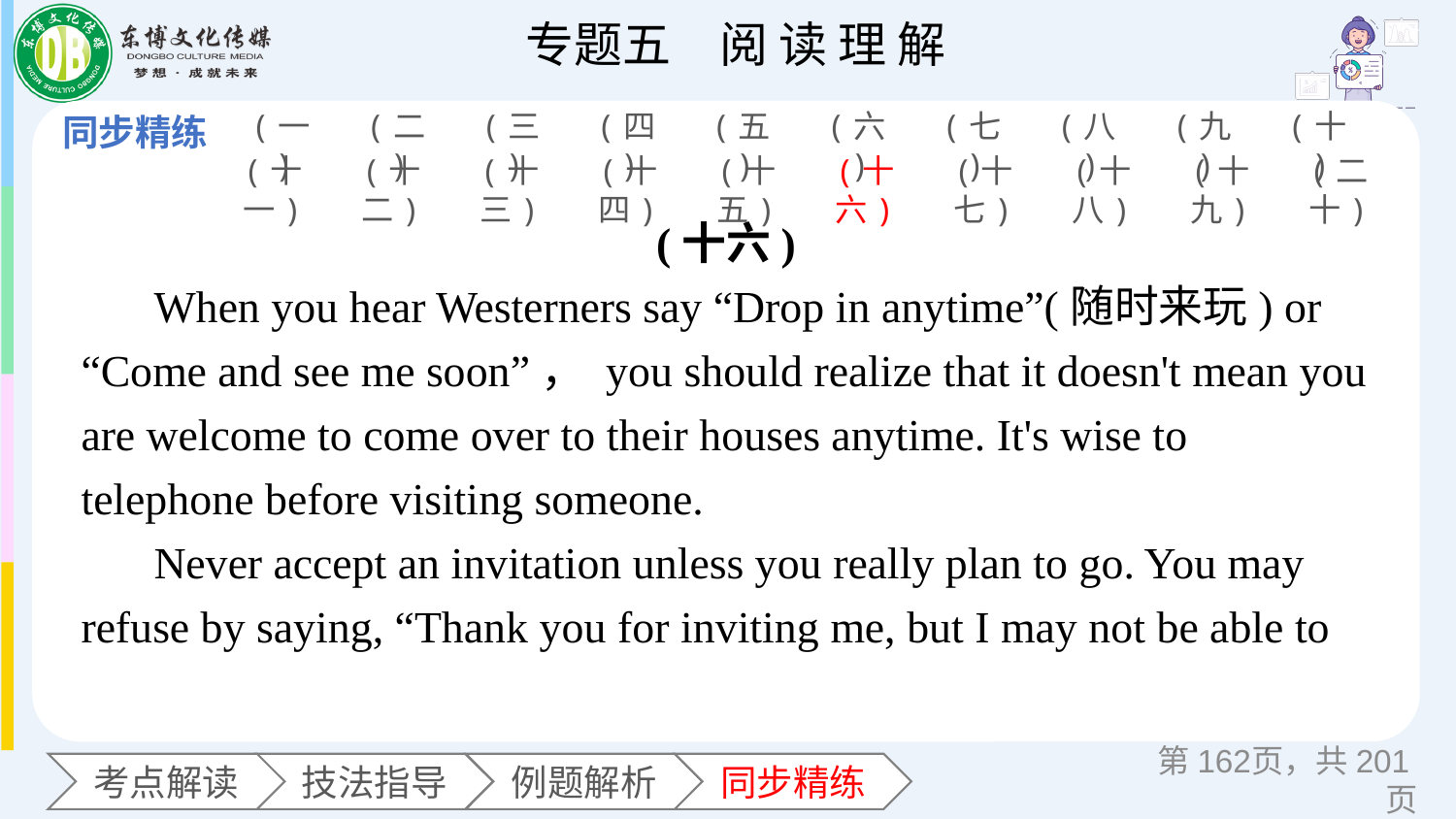

(一)
(二)
(三)
(四)
(五)
(六)
(七)
(八)
(九)
(十)
(十一)
(十二)
(十三)
(十四)
(十五)
(十六)
(十七)
(十八)
(十九)
(二十)
(十六)
When you hear Westerners say “Drop in anytime”(随时来玩) or “Come and see me soon”， you should realize that it doesn't mean you are welcome to come over to their houses anytime. It's wise to telephone before visiting someone.
Never accept an invitation unless you really plan to go. You may refuse by saying, “Thank you for inviting me, but I may not be able to
第162页，共201页